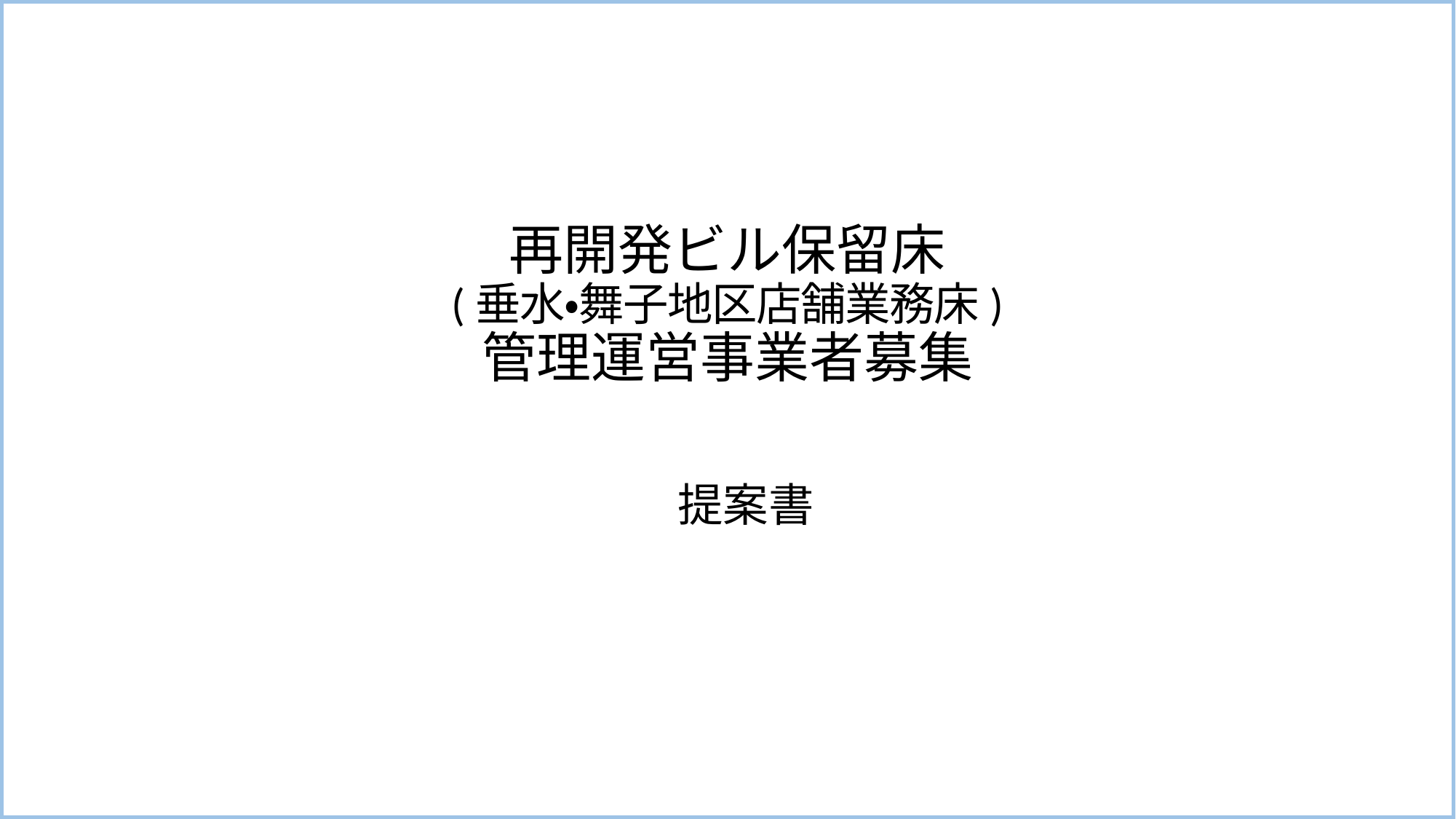

# 再開発ビル保留床 (垂水・舞子地区店舗業務床) 管理運営事業者募集
　提案書